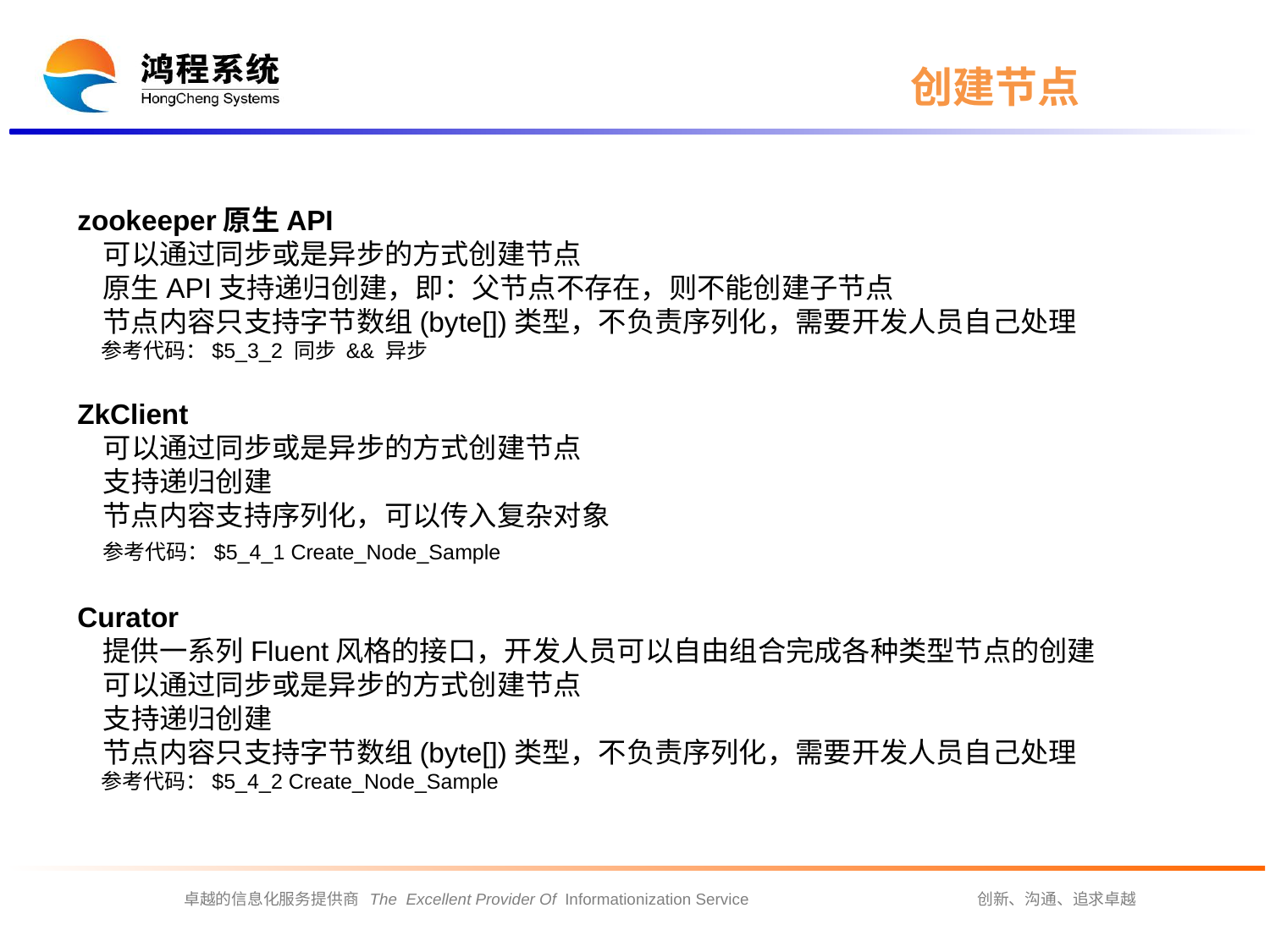

# 创建节点
zookeeper原生API
   可以通过同步或是异步的方式创建节点
   原生API支持递归创建，即：父节点不存在，则不能创建子节点
   节点内容只支持字节数组(byte[])类型，不负责序列化，需要开发人员自己处理
    参考代码：$5_3_2 同步 && 异步

ZkClient
   可以通过同步或是异步的方式创建节点
   支持递归创建
   节点内容支持序列化，可以传入复杂对象
   参考代码：$5_4_1 Create_Node_Sample

Curator
   提供一系列Fluent风格的接口，开发人员可以自由组合完成各种类型节点的创建
   可以通过同步或是异步的方式创建节点
   支持递归创建
   节点内容只支持字节数组(byte[])类型，不负责序列化，需要开发人员自己处理
    参考代码：$5_4_2 Create_Node_Sample